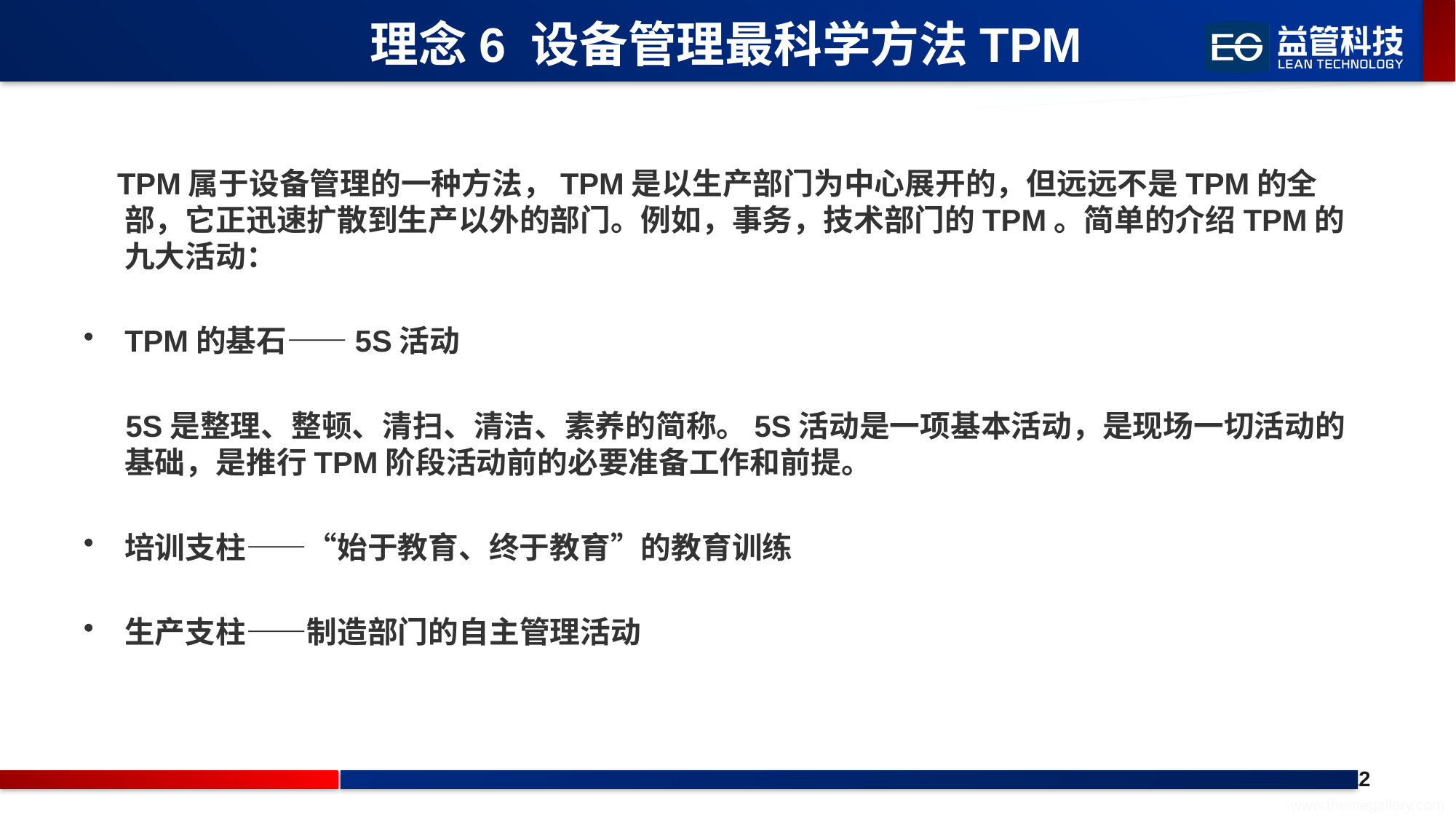

# 理念6 设备管理最科学方法TPM
    TPM属于设备管理的一种方法，TPM是以生产部门为中心展开的，但远远不是TPM的全部，它正迅速扩散到生产以外的部门。例如，事务，技术部门的TPM。简单的介绍TPM的九大活动：

TPM的基石——5S活动

     5S是整理、整顿、清扫、清洁、素养的简称。5S活动是一项基本活动，是现场一切活动的基础，是推行TPM阶段活动前的必要准备工作和前提。

培训支柱——“始于教育、终于教育”的教育训练

生产支柱——制造部门的自主管理活动